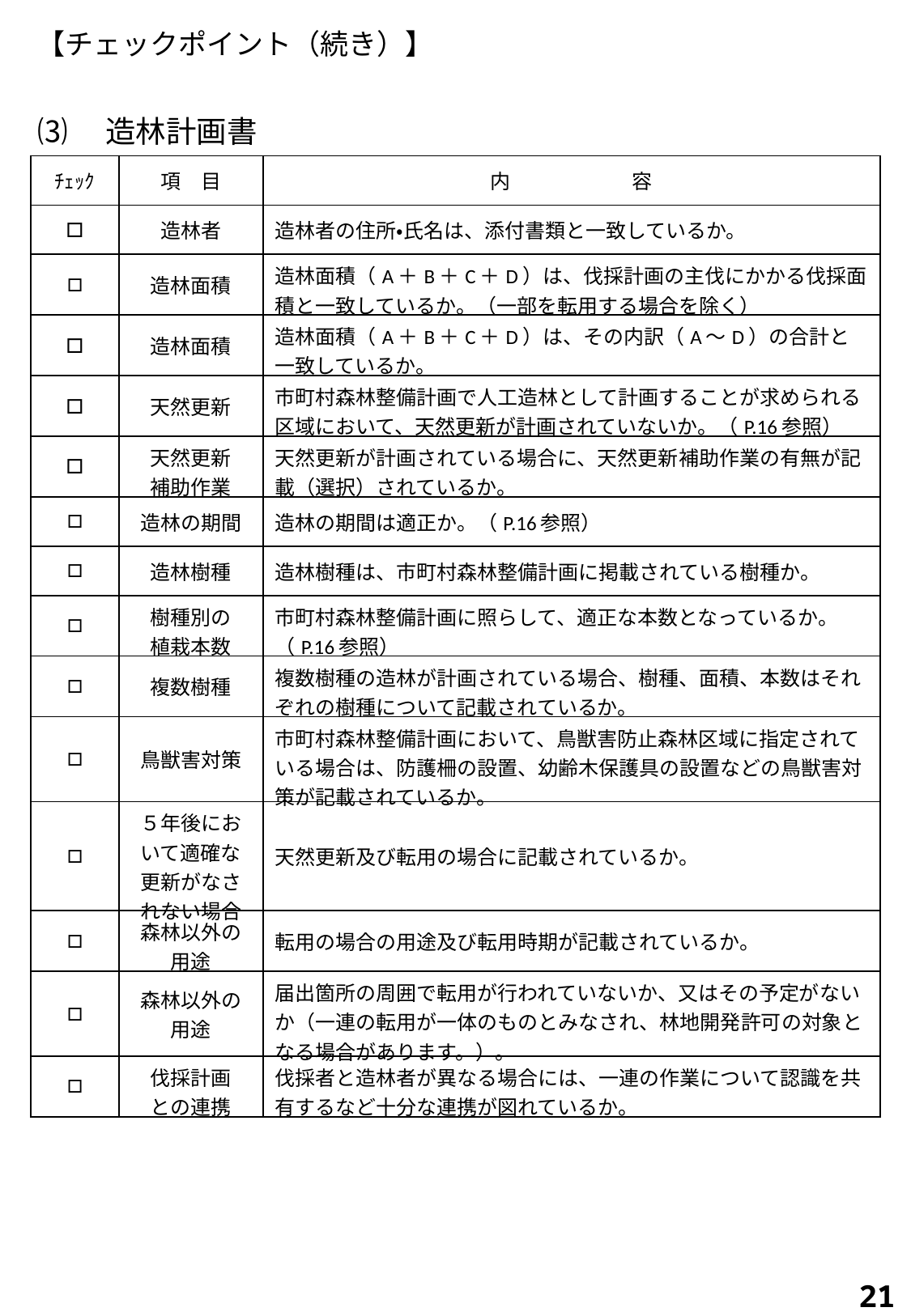

# 【チェックポイント（続き）】
⑶　造林計画書
| ﾁｪｯｸ | 項　目 | 内　　　　　　容 |
| --- | --- | --- |
| □ | 造林者 | 造林者の住所・氏名は、添付書類と一致しているか。 |
| □ | 造林面積 | 造林面積（A＋B＋C＋D）は、伐採計画の主伐にかかる伐採面積と一致しているか。（一部を転用する場合を除く） |
| □ | 造林面積 | 造林面積（A＋B＋C＋D）は、その内訳（A～D）の合計と一致しているか。 |
| □ | 天然更新 | 市町村森林整備計画で人工造林として計画することが求められる区域において、天然更新が計画されていないか。（P.16参照） |
| □ | 天然更新 補助作業 | 天然更新が計画されている場合に、天然更新補助作業の有無が記載（選択）されているか。 |
| □ | 造林の期間 | 造林の期間は適正か。（P.16参照） |
| □ | 造林樹種 | 造林樹種は、市町村森林整備計画に掲載されている樹種か。 |
| □ | 樹種別の 植栽本数 | 市町村森林整備計画に照らして、適正な本数となっているか。（P.16参照） |
| □ | 複数樹種 | 複数樹種の造林が計画されている場合、樹種、面積、本数はそれぞれの樹種について記載されているか。 |
| □ | 鳥獣害対策 | 市町村森林整備計画において、鳥獣害防止森林区域に指定されている場合は、防護柵の設置、幼齢木保護具の設置などの鳥獣害対策が記載されているか。 |
| □ | ５年後において適確な更新がなされない場合 | 天然更新及び転用の場合に記載されているか。 |
| □ | 森林以外の用途 | 転用の場合の用途及び転用時期が記載されているか。 |
| □ | 森林以外の用途 | 届出箇所の周囲で転用が行われていないか、又はその予定がないか（一連の転用が一体のものとみなされ、林地開発許可の対象となる場合があります。）。 |
| □ | 伐採計画 との連携 | 伐採者と造林者が異なる場合には、一連の作業について認識を共有するなど十分な連携が図れているか。 |
21